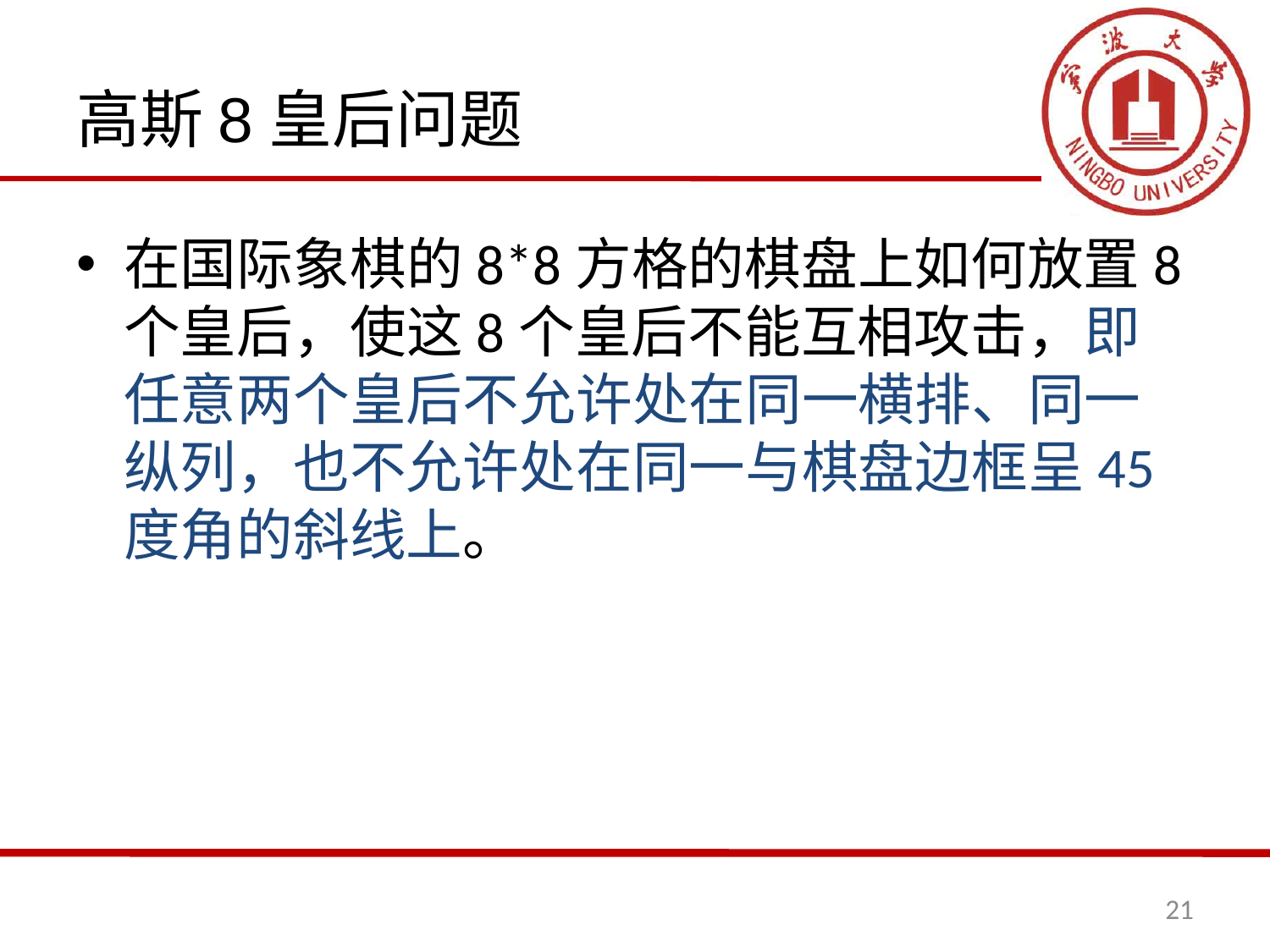

# 高斯8皇后问题
在国际象棋的8*8方格的棋盘上如何放置8个皇后，使这8个皇后不能互相攻击，即任意两个皇后不允许处在同一横排、同一纵列，也不允许处在同一与棋盘边框呈45度角的斜线上。

21